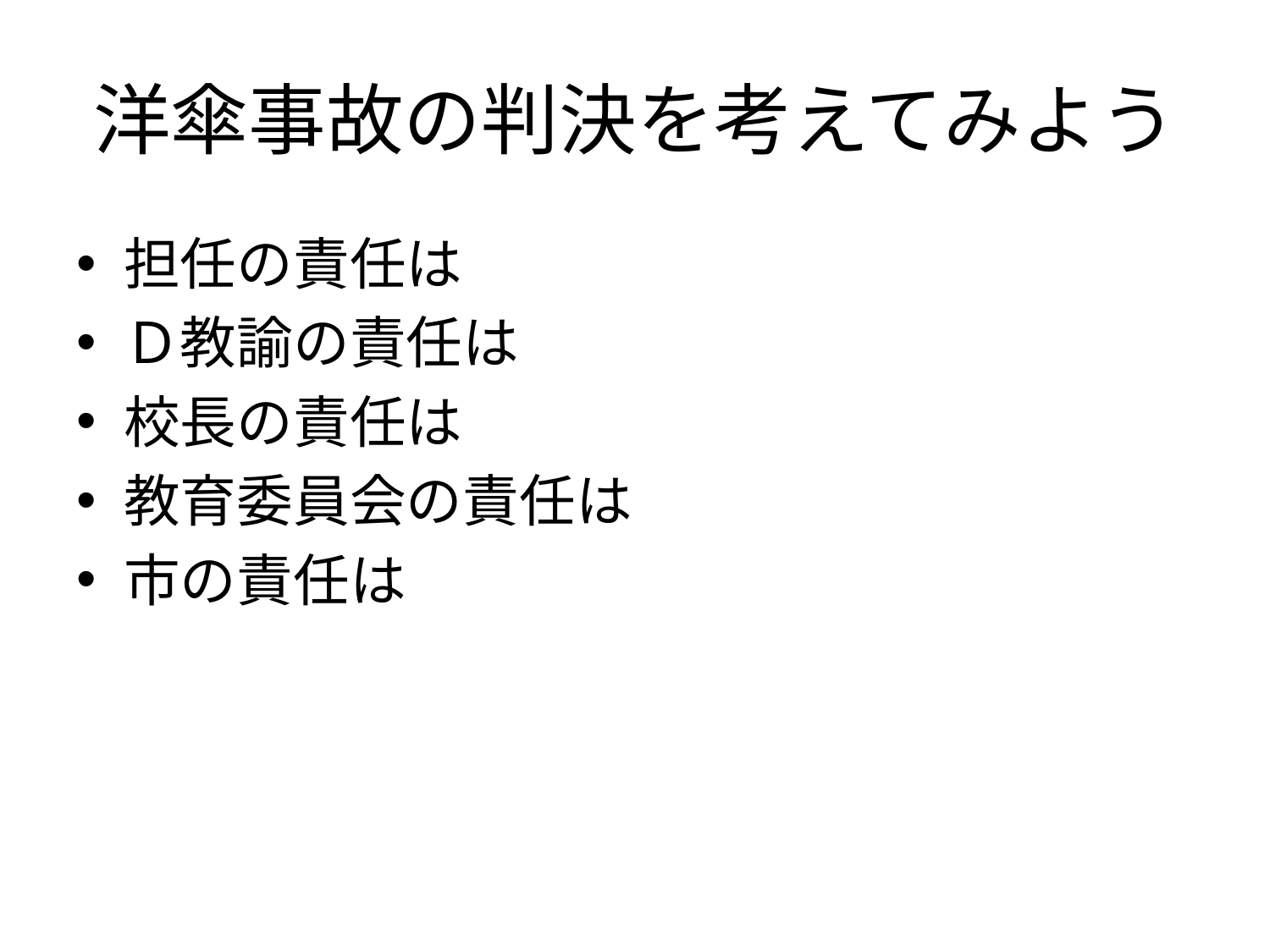

# 洋傘事故の判決を考えてみよう
担任の責任は
Ｄ教諭の責任は
校長の責任は
教育委員会の責任は
市の責任は